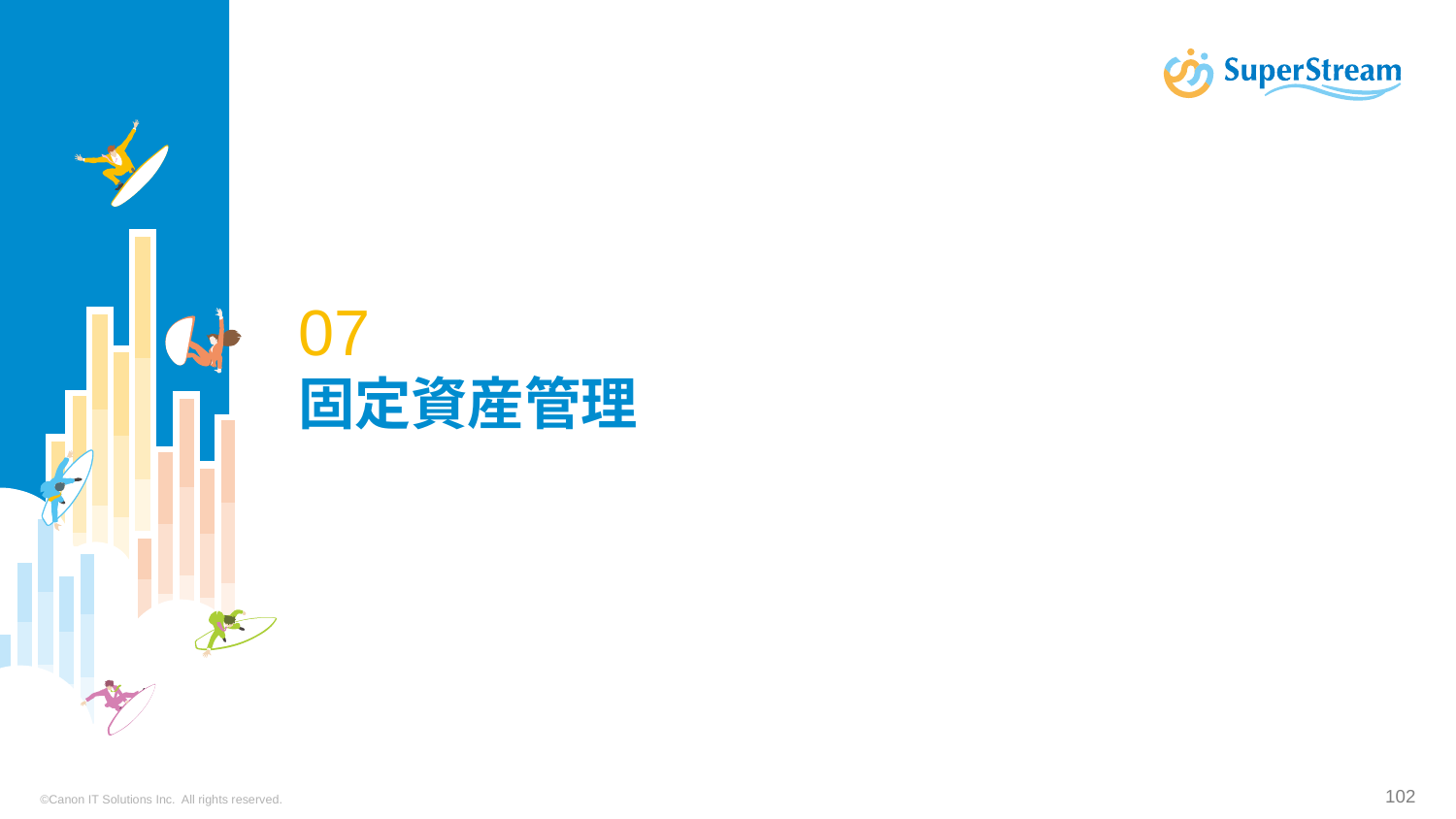

# 07 固定資産管理
©Canon IT Solutions Inc.  All rights reserved.
102